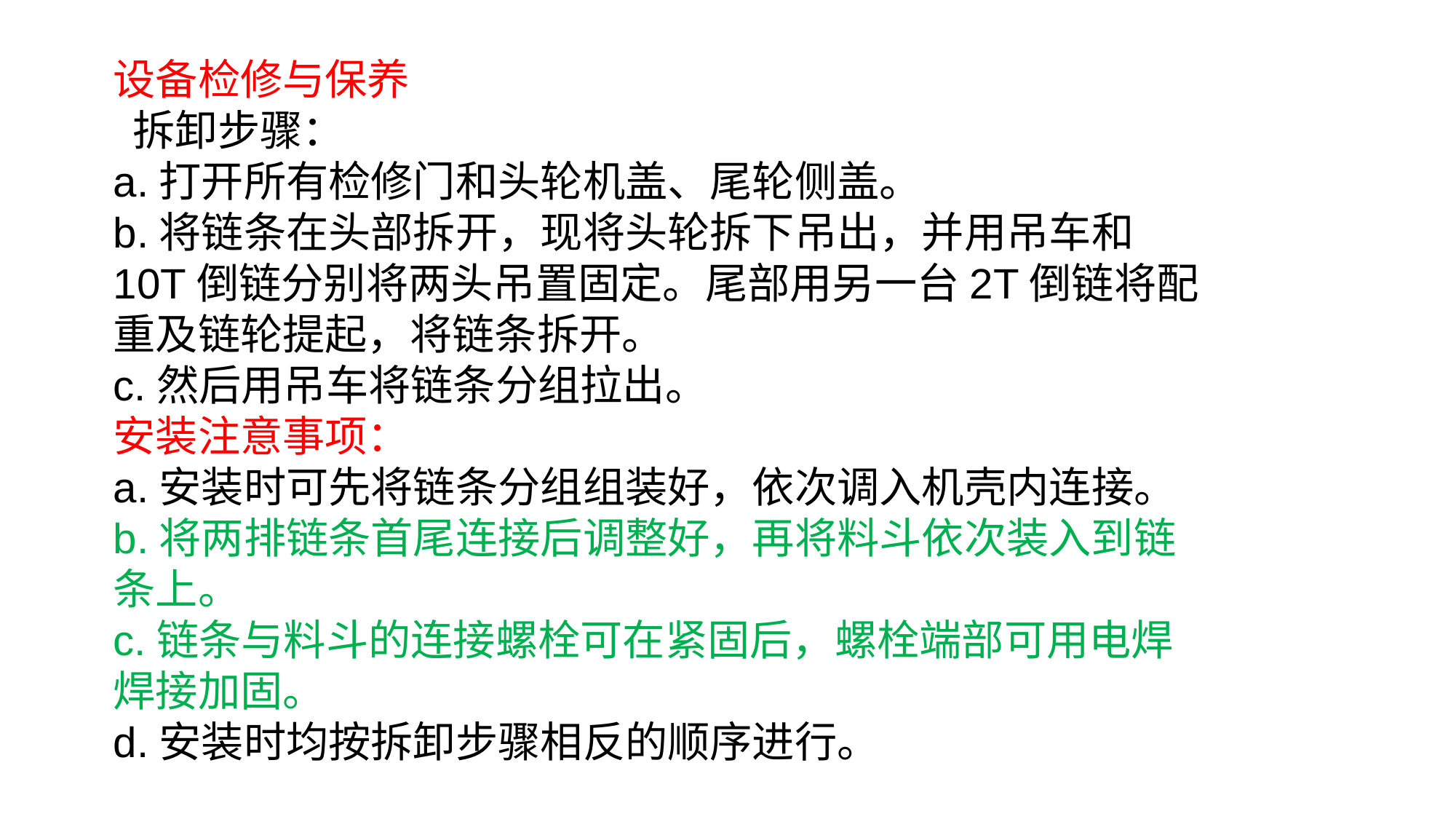

设备检修与保养
 拆卸步骤：
a.打开所有检修门和头轮机盖、尾轮侧盖。
b.将链条在头部拆开，现将头轮拆下吊出，并用吊车和10T倒链分别将两头吊置固定。尾部用另一台2T倒链将配重及链轮提起，将链条拆开。
c.然后用吊车将链条分组拉出。
安装注意事项：
a.安装时可先将链条分组组装好，依次调入机壳内连接。
b.将两排链条首尾连接后调整好，再将料斗依次装入到链条上。
c.链条与料斗的连接螺栓可在紧固后，螺栓端部可用电焊焊接加固。
d.安装时均按拆卸步骤相反的顺序进行。